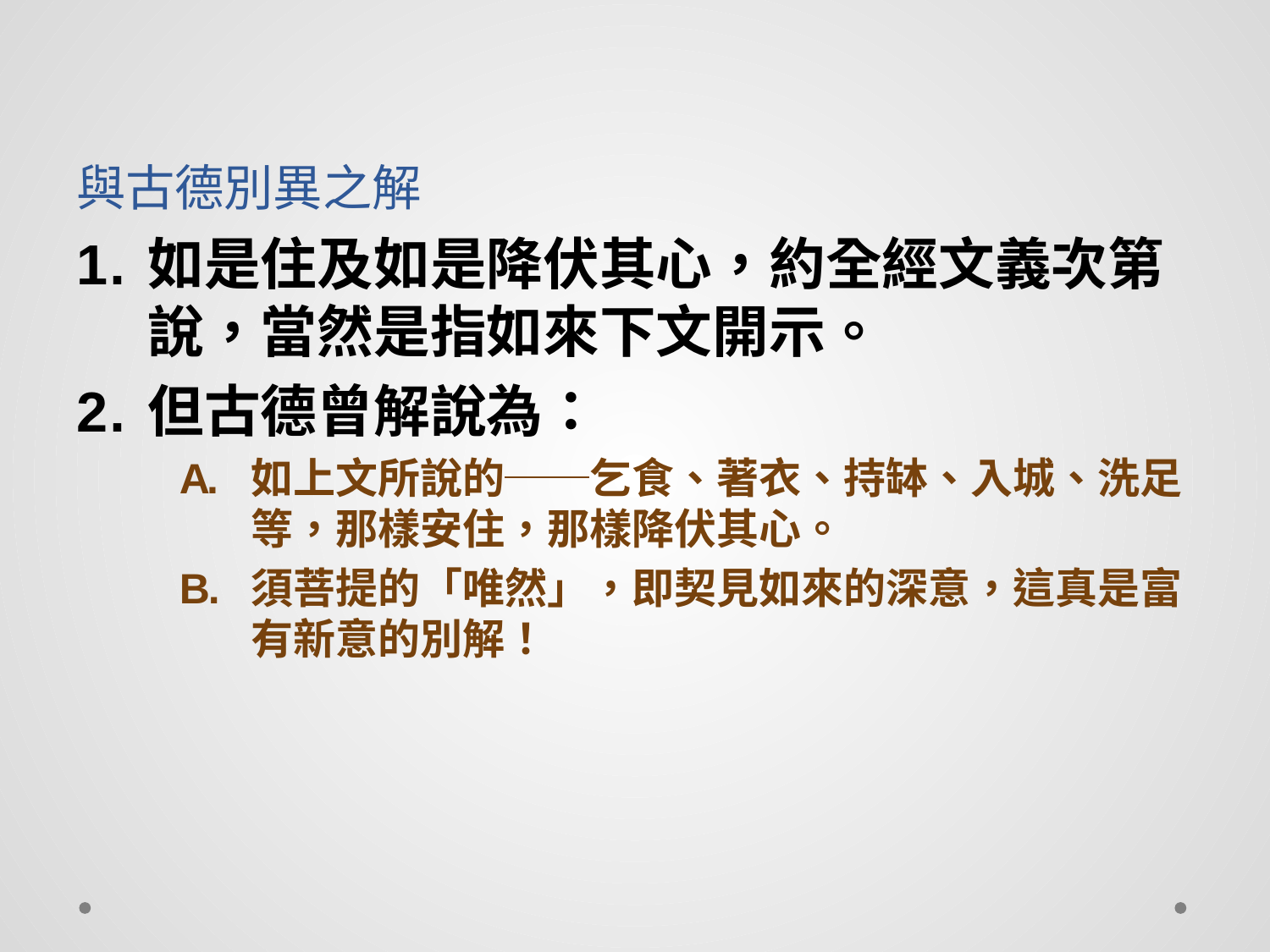

# 與古德別異之解
如是住及如是降伏其心，約全經文義次第說，當然是指如來下文開示。
但古德曾解說為：
如上文所說的──乞食、著衣、持缽、入城、洗足等，那樣安住，那樣降伏其心。
須菩提的「唯然」，即契見如來的深意，這真是富有新意的別解！